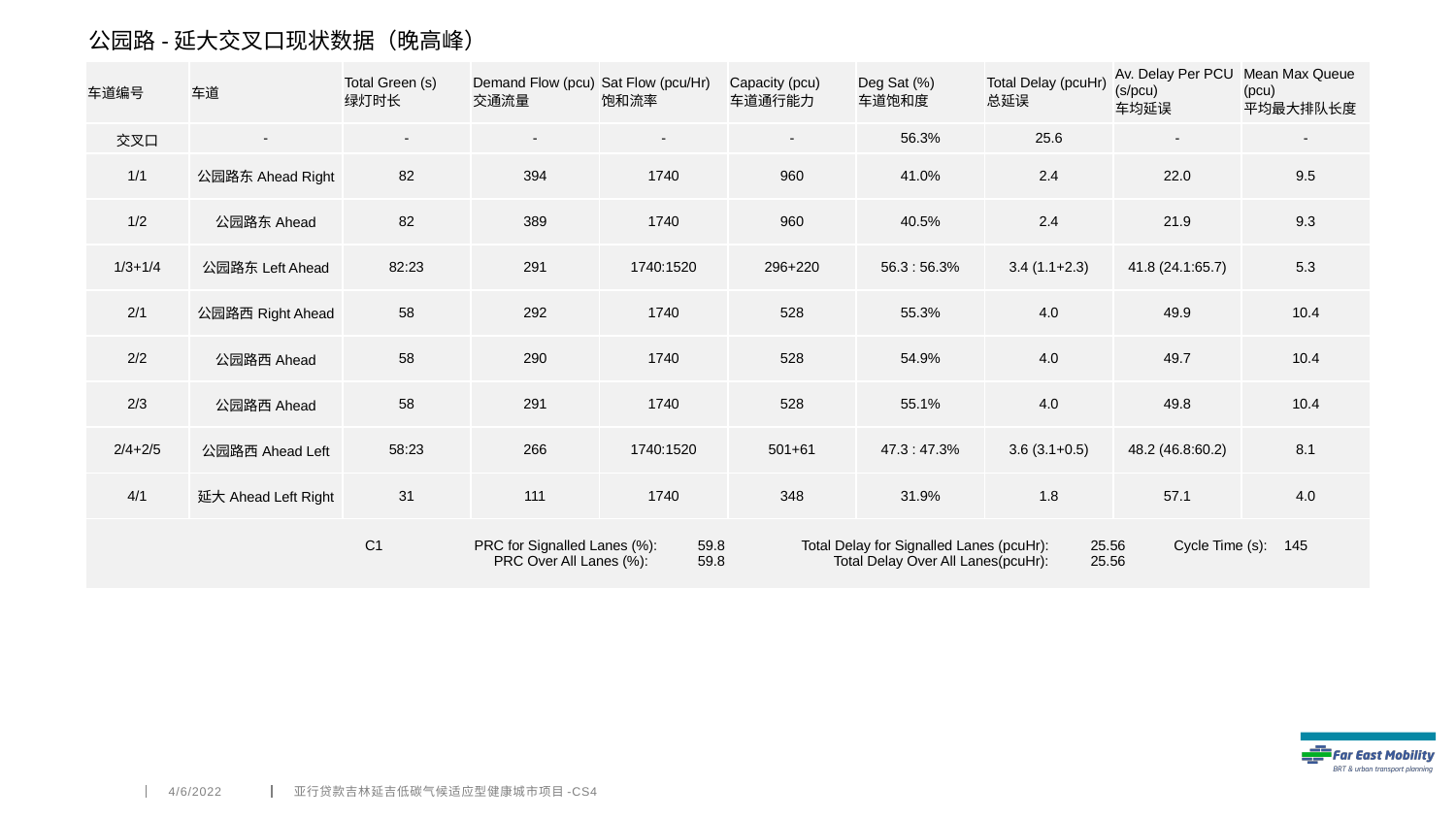

公园路-延大交叉口现状数据（晚高峰）
| 车道编号 | 车道 | Total Green (s) 绿灯时长 | Demand Flow (pcu) 交通流量 | Sat Flow (pcu/Hr) 饱和流率 | Capacity (pcu) 车道通行能力 | Deg Sat (%) 车道饱和度 | Total Delay (pcuHr) 总延误 | Av. Delay Per PCU (s/pcu) 车均延误 | Mean Max Queue (pcu) 平均最大排队长度 |
| --- | --- | --- | --- | --- | --- | --- | --- | --- | --- |
| 交叉口 | - | - | - | - | - | 56.3% | 25.6 | - | - |
| 1/1 | 公园路东Ahead Right | 82 | 394 | 1740 | 960 | 41.0% | 2.4 | 22.0 | 9.5 |
| 1/2 | 公园路东Ahead | 82 | 389 | 1740 | 960 | 40.5% | 2.4 | 21.9 | 9.3 |
| 1/3+1/4 | 公园路东Left Ahead | 82:23 | 291 | 1740:1520 | 296+220 | 56.3 : 56.3% | 3.4 (1.1+2.3) | 41.8 (24.1:65.7) | 5.3 |
| 2/1 | 公园路西Right Ahead | 58 | 292 | 1740 | 528 | 55.3% | 4.0 | 49.9 | 10.4 |
| 2/2 | 公园路西Ahead | 58 | 290 | 1740 | 528 | 54.9% | 4.0 | 49.7 | 10.4 |
| 2/3 | 公园路西Ahead | 58 | 291 | 1740 | 528 | 55.1% | 4.0 | 49.8 | 10.4 |
| 2/4+2/5 | 公园路西Ahead Left | 58:23 | 266 | 1740:1520 | 501+61 | 47.3 : 47.3% | 3.6 (3.1+0.5) | 48.2 (46.8:60.2) | 8.1 |
| 4/1 | 延大Ahead Left Right | 31 | 111 | 1740 | 348 | 31.9% | 1.8 | 57.1 | 4.0 |
| C1 PRC for Signalled Lanes (%): 59.8 Total Delay for Signalled Lanes (pcuHr): 25.56 Cycle Time (s): 145 PRC Over All Lanes (%): 59.8 Total Delay Over All Lanes(pcuHr): 25.56 |  |  |  |  |  |  |  |  |  |
4/6/2022
亚行贷款吉林延吉低碳气候适应型健康城市项目-CS4